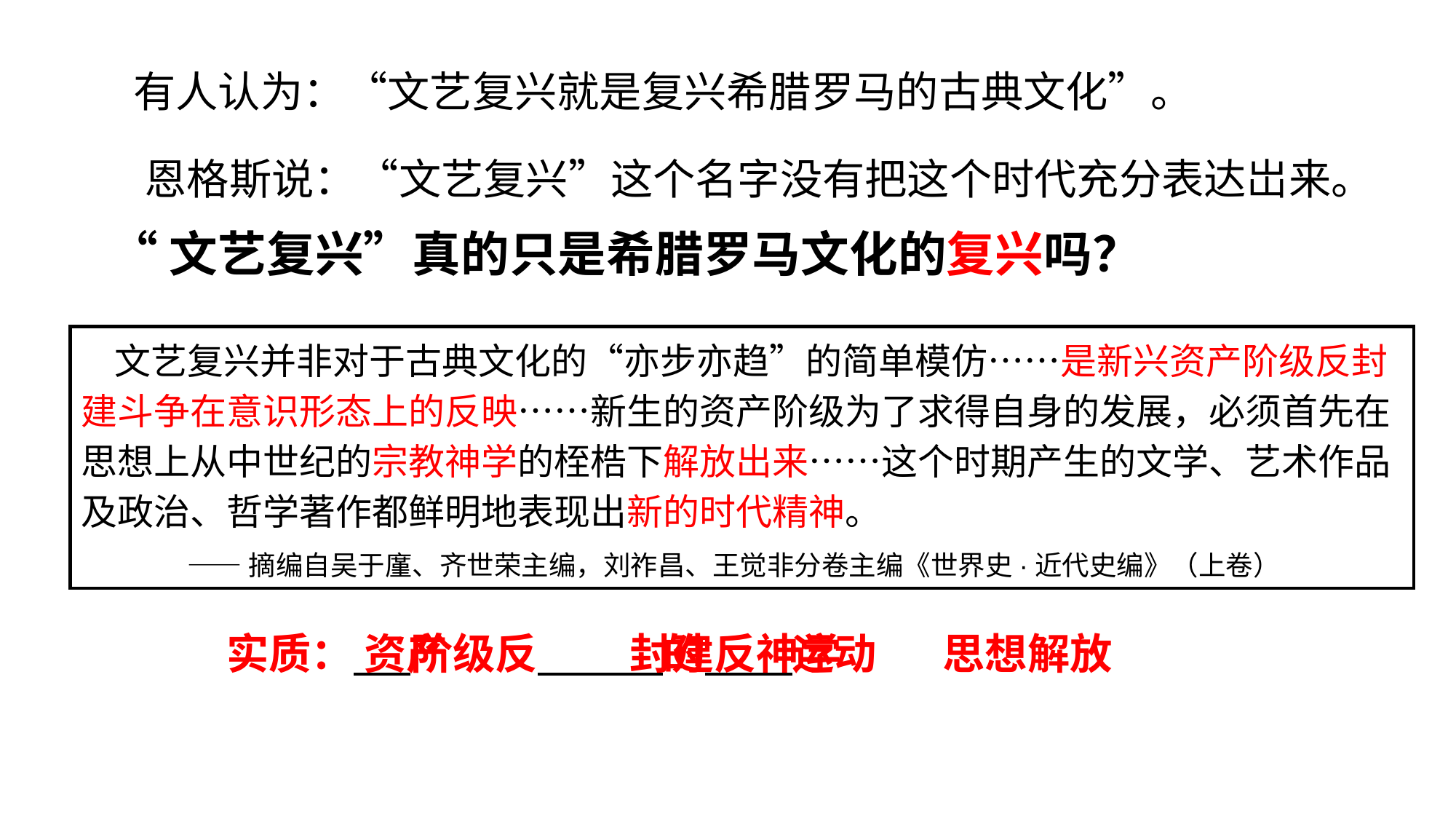

有人认为：“文艺复兴就是复兴希腊罗马的古典文化”。
       恩格斯说：“文艺复兴”这个名字没有把这个时代充分表达岀来。
“文艺复兴”真的只是希腊罗马文化的复兴吗？
   文艺复兴并非对于古典文化的“亦步亦趋”的简单模仿……是新兴资产阶级反封建斗争在意识形态上的反映……新生的资产阶级为了求得自身的发展，必须首先在思想上从中世纪的宗教神学的桎梏下解放出来……这个时期产生的文学、艺术作品及政治、哲学著作都鲜明地表现出新的时代精神。
             ——摘编自吴于廑、齐世荣主编，刘祚昌、王觉非分卷主编《世界史·近代史编》（上卷）
实质：      阶级反             的         运动
封建反神学
思想解放
资产